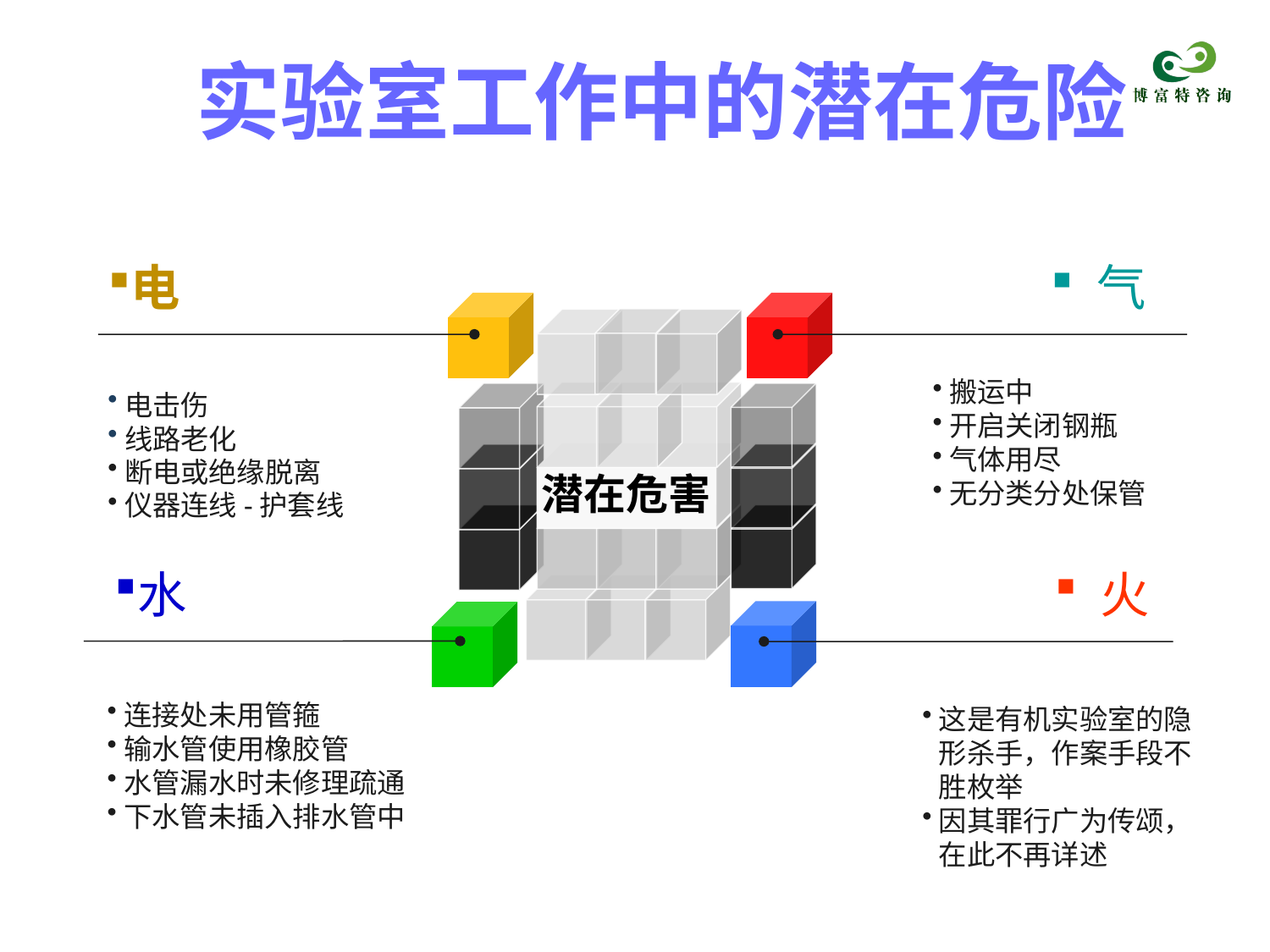

实验室工作中的潜在危险
电
 气

搬运中
开启关闭钢瓶
气体用尽
无分类分处保管

电击伤
线路老化
断电或绝缘脱离
仪器连线-护套线

潜在危害

水
 火

连接处未用管箍
输水管使用橡胶管
水管漏水时未修理疏通
下水管未插入排水管中

这是有机实验室的隐形杀手，作案手段不胜枚举
因其罪行广为传颂，在此不再详述